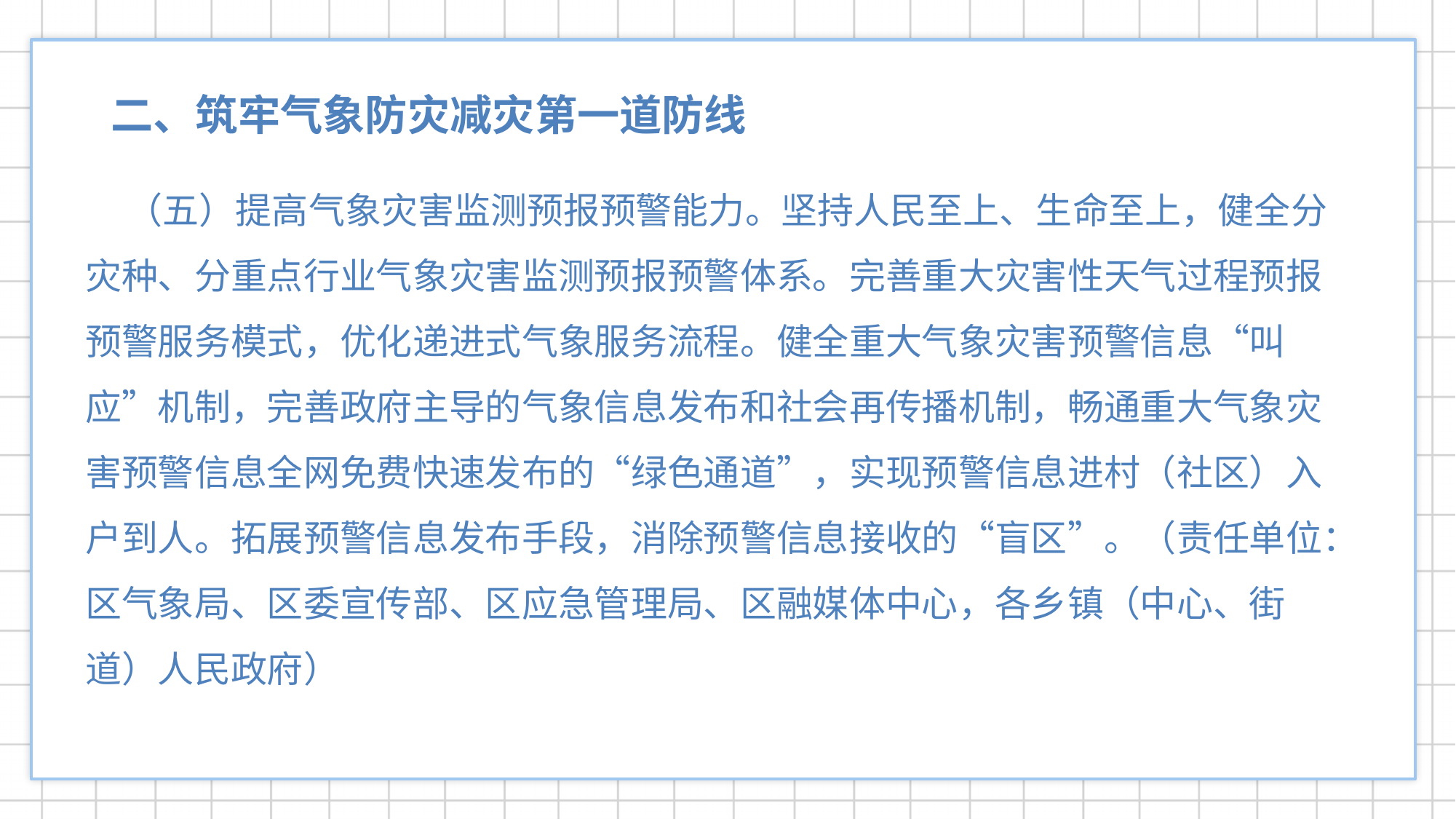

二、筑牢气象防灾减灾第一道防线
    （五）提高气象灾害监测预报预警能力。坚持人民至上、生命至上，健全分灾种、分重点行业气象灾害监测预报预警体系。完善重大灾害性天气过程预报预警服务模式，优化递进式气象服务流程。健全重大气象灾害预警信息“叫应”机制，完善政府主导的气象信息发布和社会再传播机制，畅通重大气象灾害预警信息全网免费快速发布的“绿色通道”，实现预警信息进村（社区）入户到人。拓展预警信息发布手段，消除预警信息接收的“盲区”。（责任单位：区气象局、区委宣传部、区应急管理局、区融媒体中心，各乡镇（中心、街道）人民政府）